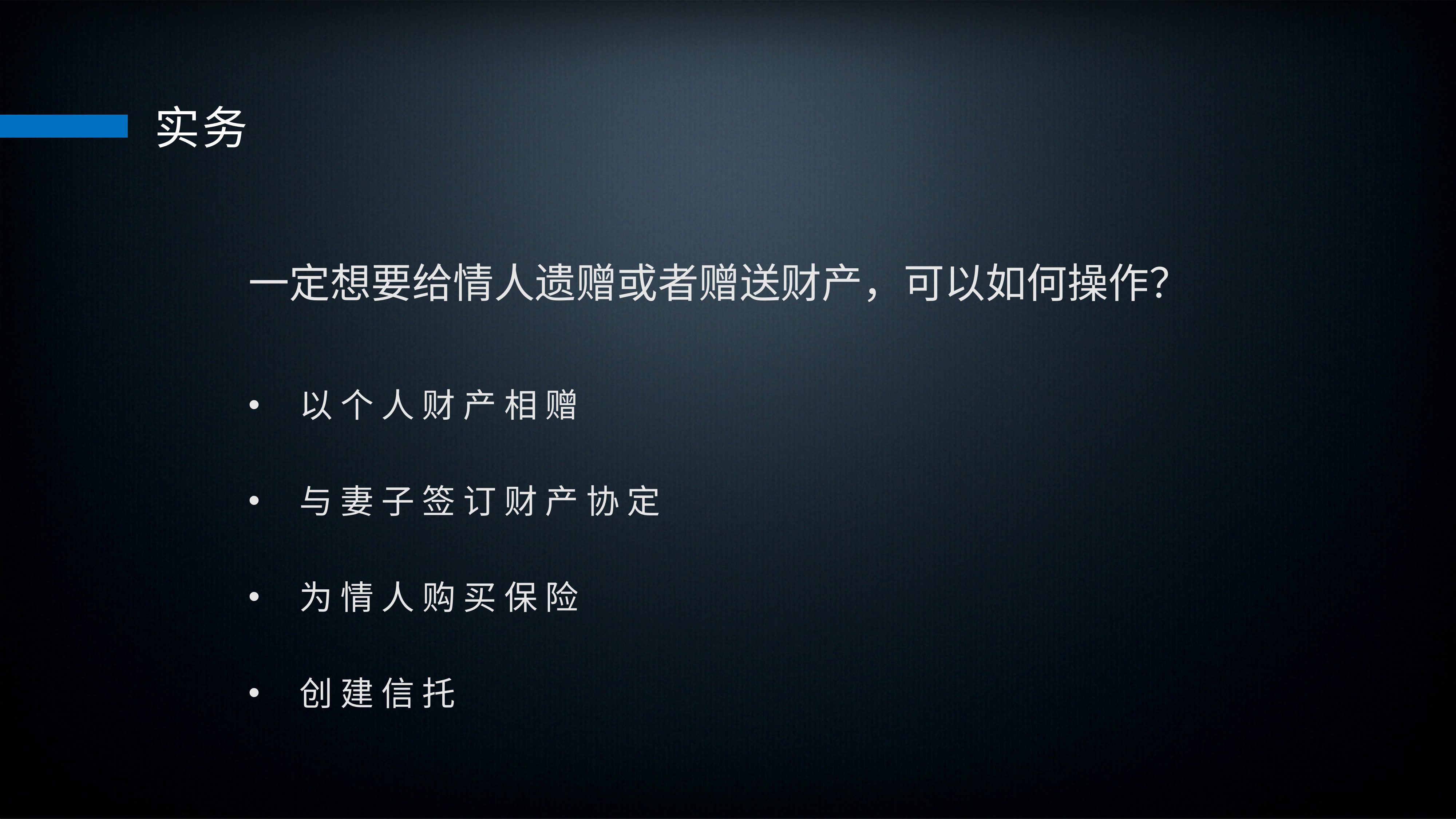

实务

一定想要给情人遗赠或者赠送财产，可以如何操作？

以个人财产相赠
与妻子签订财产协定
为情人购买保险
创建信托